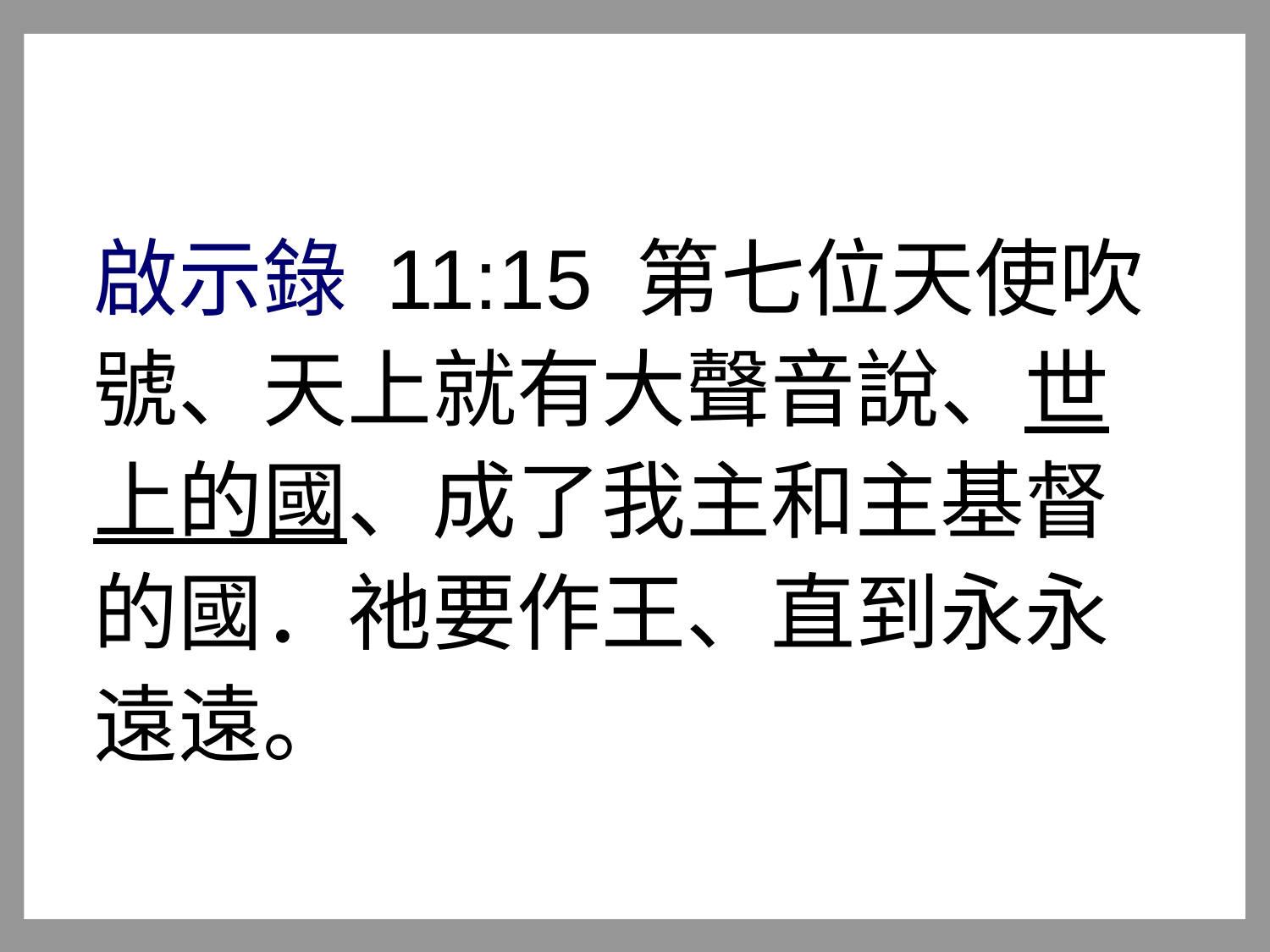

啟示錄 11:15 第七位天使吹號、天上就有大聲音說、世上的國、成了我主和主基督的國．祂要作王、直到永永遠遠。